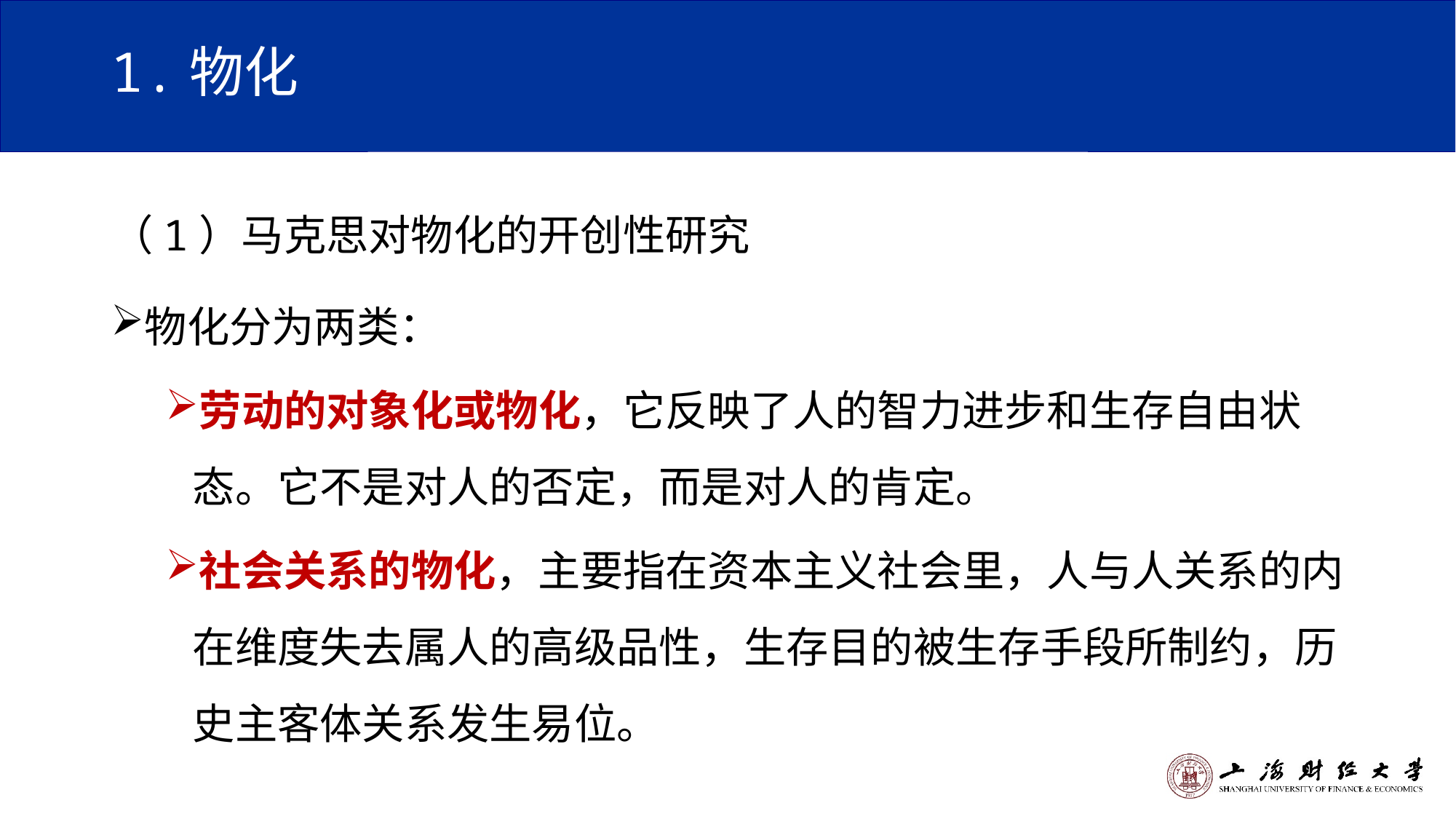

# 1.物化
（1）马克思对物化的开创性研究
物化分为两类：
劳动的对象化或物化，它反映了人的智力进步和生存自由状态。它不是对人的否定，而是对人的肯定。
社会关系的物化，主要指在资本主义社会里，人与人关系的内在维度失去属人的高级品性，生存目的被生存手段所制约，历史主客体关系发生易位。